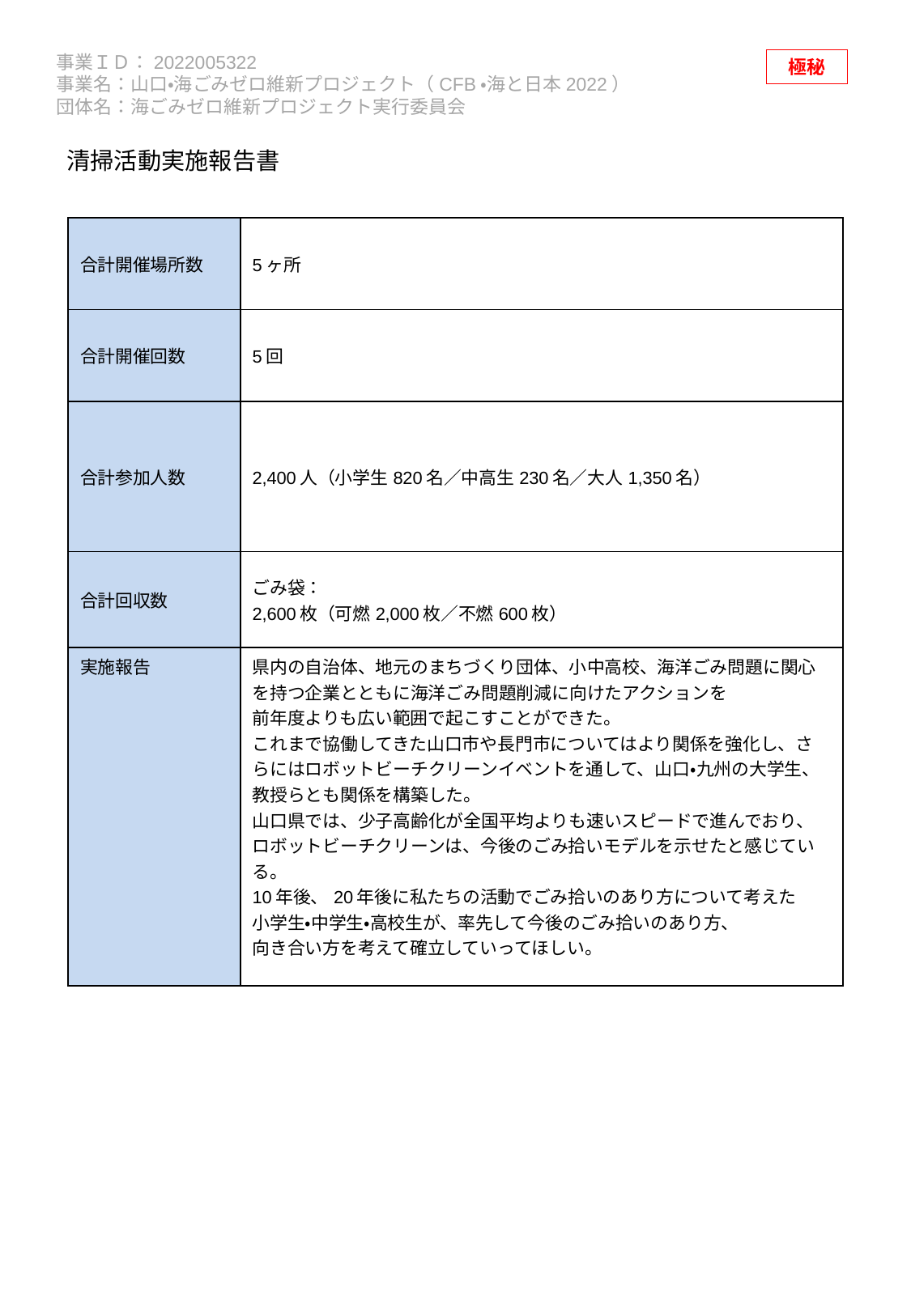

清掃活動実施報告書
| 合計開催場所数 | 5ヶ所 |
| --- | --- |
| 合計開催回数 | 5回 |
| 合計参加人数 | 2,400人（小学生820名／中高生230名／大人1,350名） |
| 合計回収数 | ごみ袋： 2,600枚（可燃2,000枚／不燃600枚） |
| 実施報告 | 県内の自治体、地元のまちづくり団体、小中高校、海洋ごみ問題に関心を持つ企業とともに海洋ごみ問題削減に向けたアクションを 前年度よりも広い範囲で起こすことができた。 これまで協働してきた山口市や長門市についてはより関係を強化し、さらにはロボットビーチクリーンイベントを通して、山口・九州の大学生、教授らとも関係を構築した。 山口県では、少子高齢化が全国平均よりも速いスピードで進んでおり、 ロボットビーチクリーンは、今後のごみ拾いモデルを示せたと感じている。 10年後、20年後に私たちの活動でごみ拾いのあり方について考えた 小学生・中学生・高校生が、率先して今後のごみ拾いのあり方、 向き合い方を考えて確立していってほしい。 |